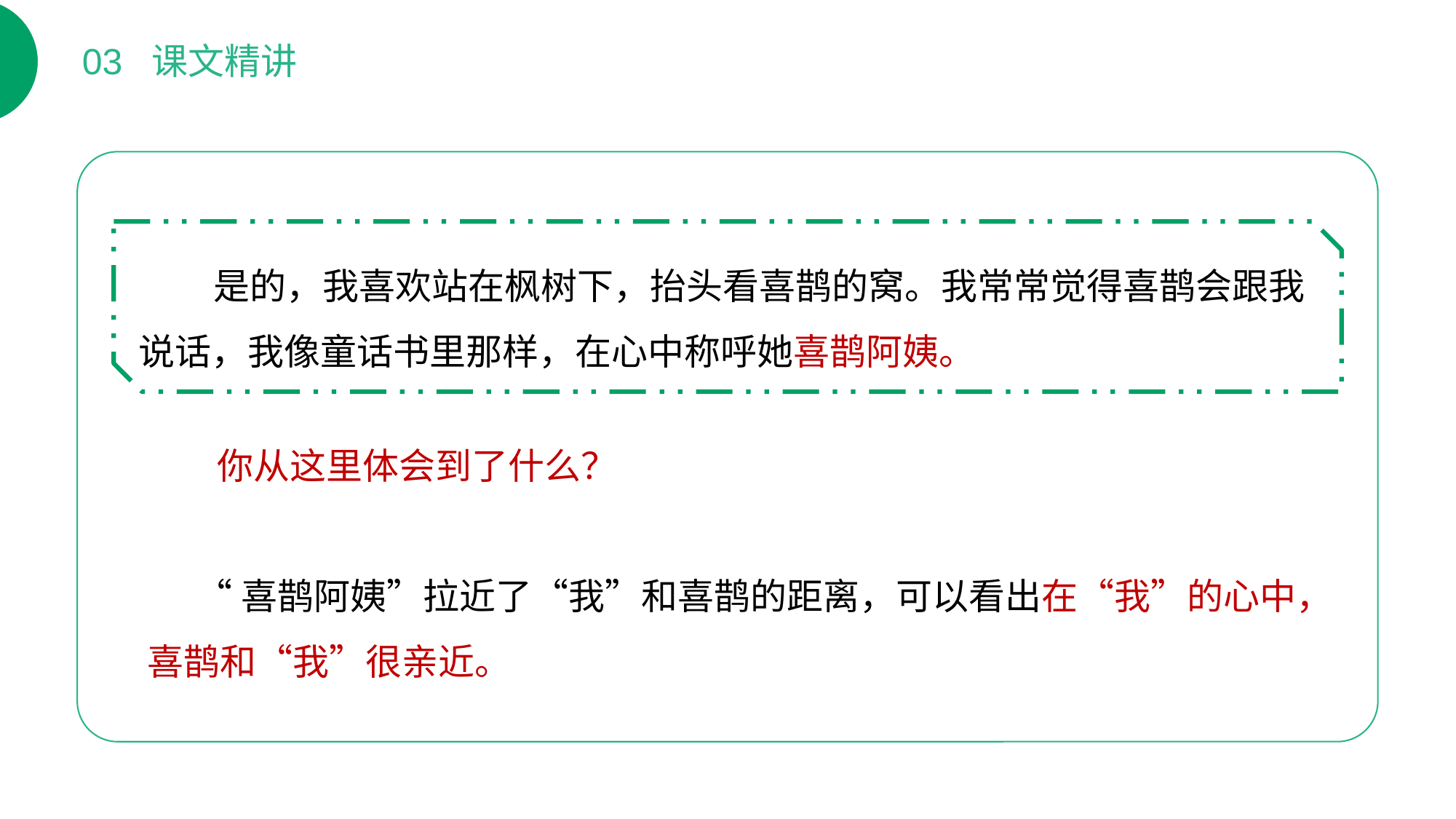

03  课文精讲
是的，我喜欢站在枫树下，抬头看喜鹊的窝。我常常觉得喜鹊会跟我说话，我像童话书里那样，在心中称呼她喜鹊阿姨。
   你从这里体会到了什么？
      “喜鹊阿姨”拉近了“我”和喜鹊的距离，可以看出在“我”的心中，喜鹊和“我”很亲近。